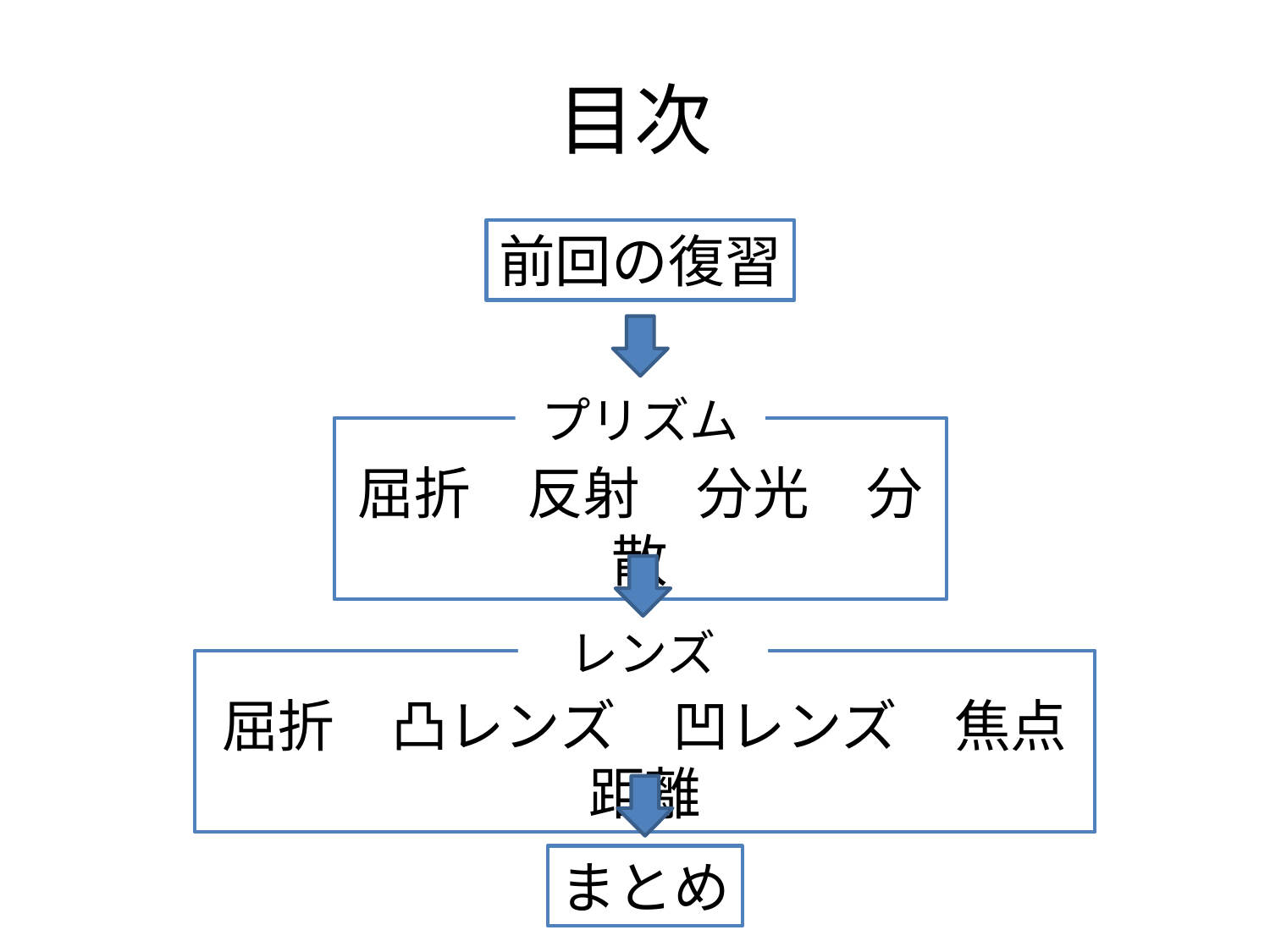

# 目次
前回の復習

プリズム

屈折　反射　分光　分散

レンズ

屈折　凸レンズ　凹レンズ　焦点距離

まとめ